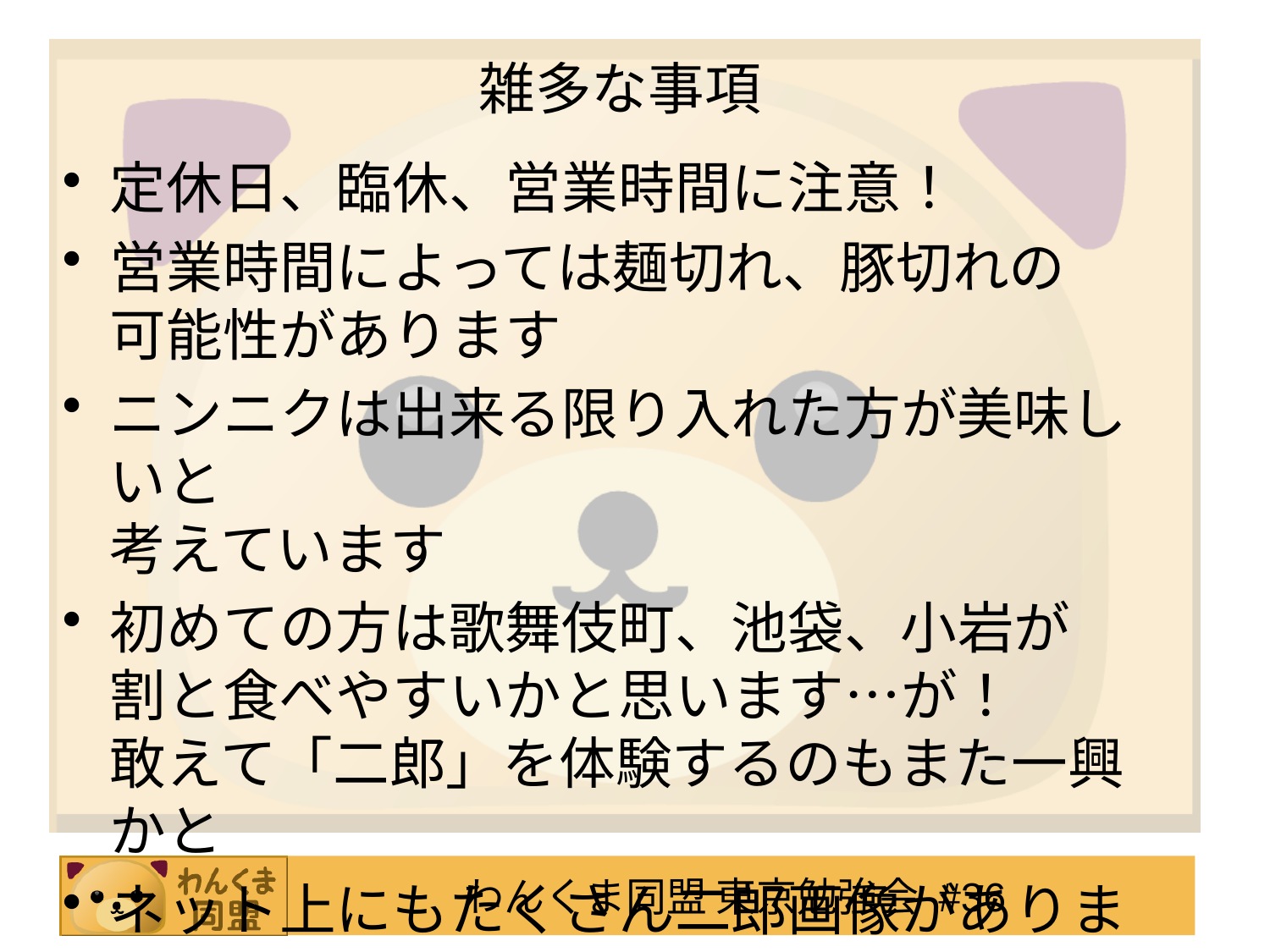

# 雑多な事項
定休日、臨休、営業時間に注意！
営業時間によっては麺切れ、豚切れの
可能性があります
ニンニクは出来る限り入れた方が美味しいと
考えています
初めての方は歌舞伎町、池袋、小岩が
割と食べやすいかと思います…が！
敢えて「二郎」を体験するのもまた一興かと
ネット上にもたくさん二郎画像があります